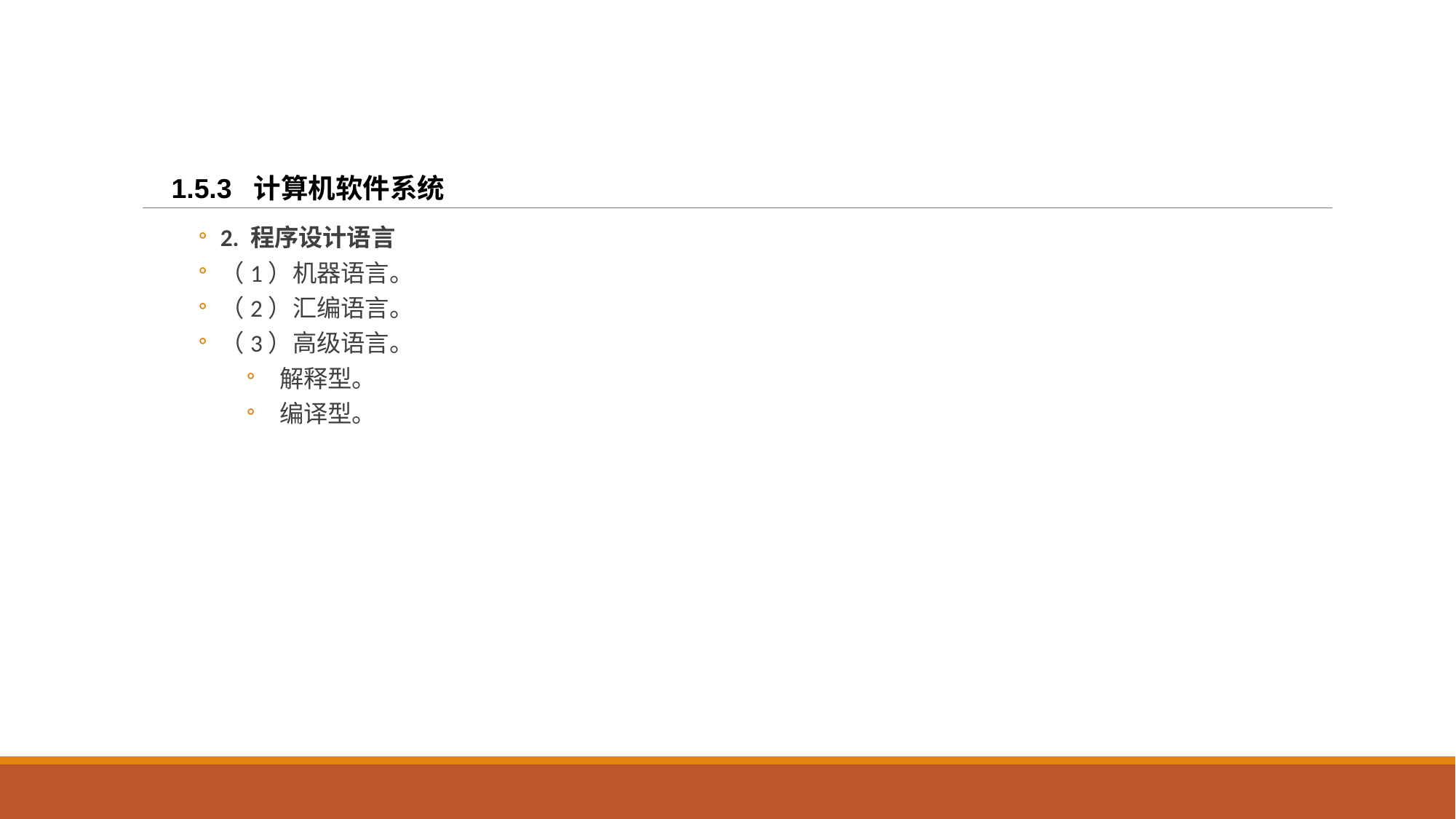

1.5.3  计算机软件系统
2. 程序设计语言
（1）机器语言。
（2）汇编语言。
（3）高级语言。
 解释型。
 编译型。